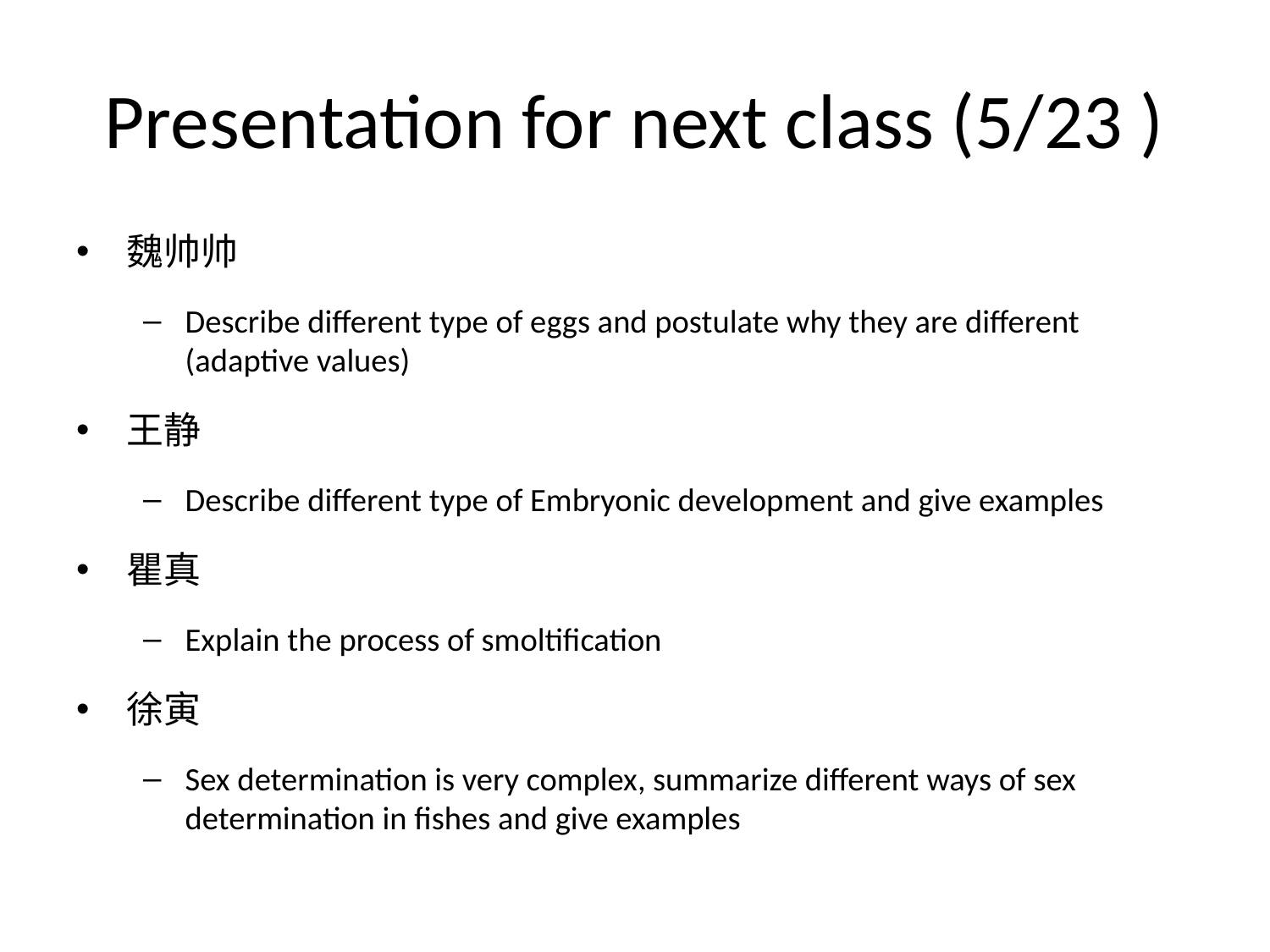

# Presentation for next class (5/23 )
魏帅帅
Describe different type of eggs and postulate why they are different (adaptive values)
王静
Describe different type of Embryonic development and give examples
瞿真
Explain the process of smoltification
徐寅
Sex determination is very complex, summarize different ways of sex determination in fishes and give examples